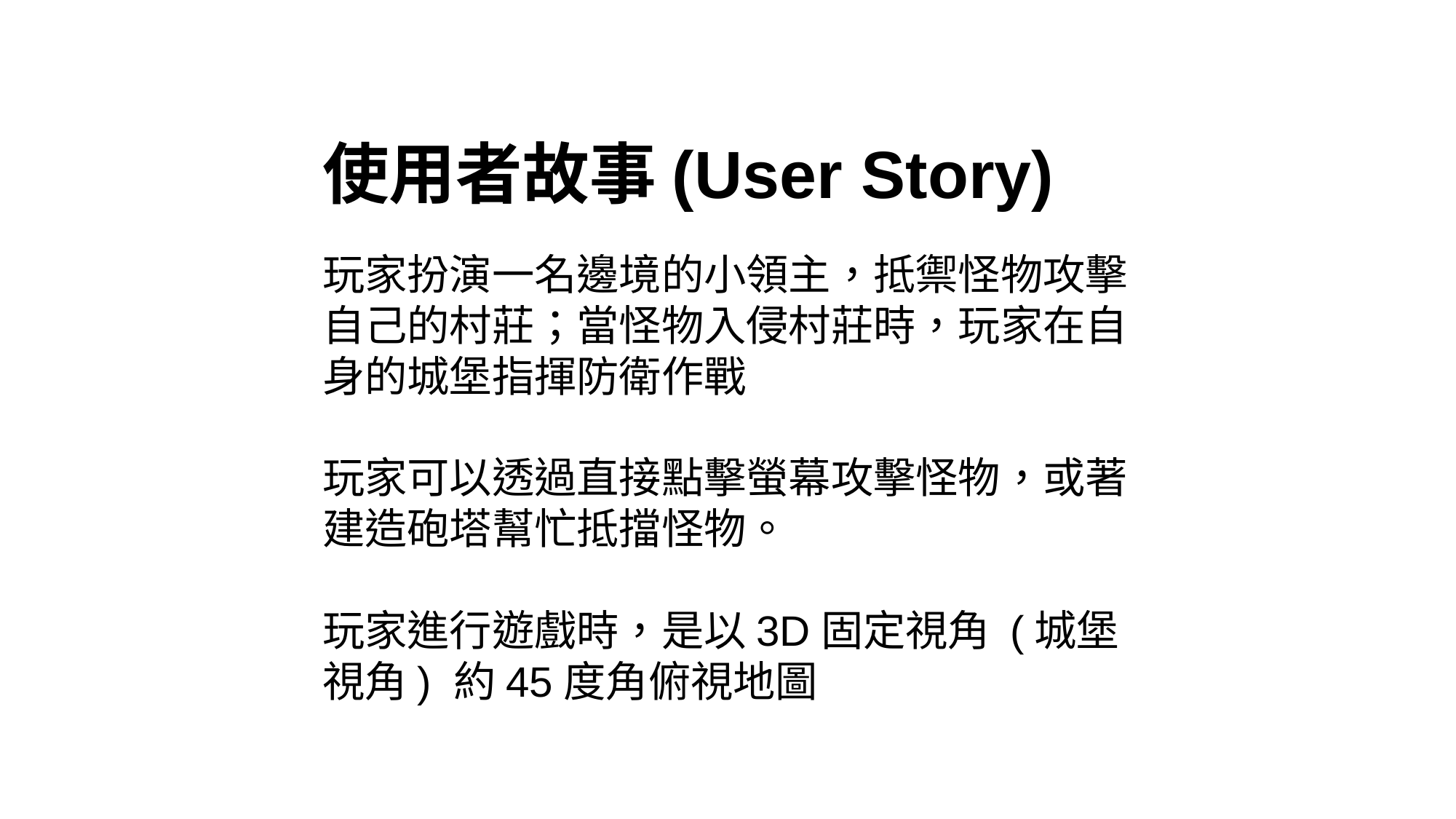

# 使用者故事(User Story)
玩家扮演一名邊境的小領主，抵禦怪物攻擊自己的村莊；當怪物入侵村莊時，玩家在自身的城堡指揮防衛作戰

玩家可以透過直接點擊螢幕攻擊怪物，或著建造砲塔幫忙抵擋怪物。

玩家進行遊戲時，是以3D固定視角 (城堡視角) 約45度角俯視地圖